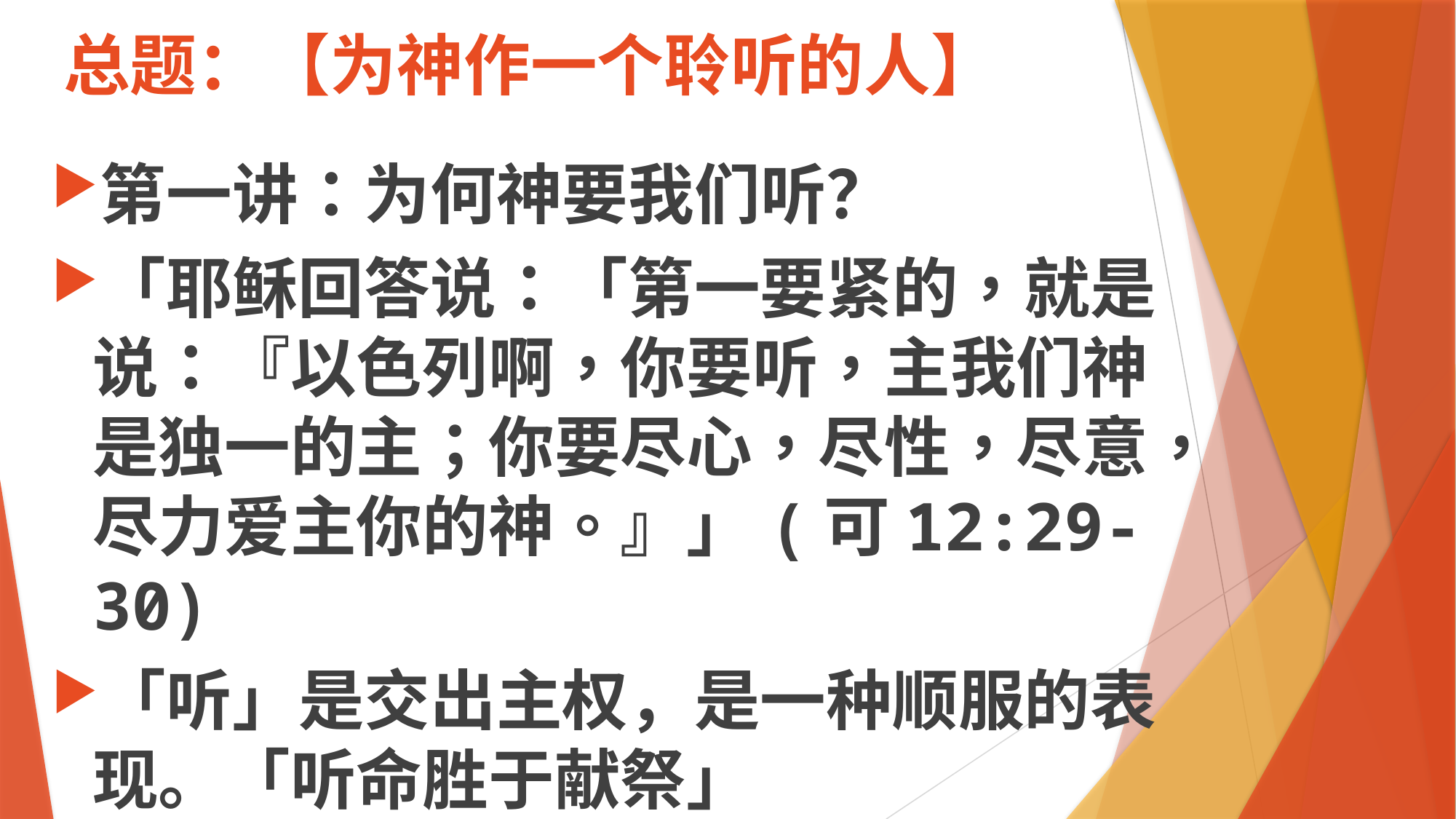

# 总题：【为神作一个聆听的人】
第一讲：为何神要我们听？
「耶稣回答说：「第一要紧的，就是说：『以色列啊，你要听，主我们神是独一的主；你要尽心，尽性，尽意，尽力爱主你的神。』」(可12:29-30)
「听」是交出主权，是一种顺服的表现。「听命胜于献祭」